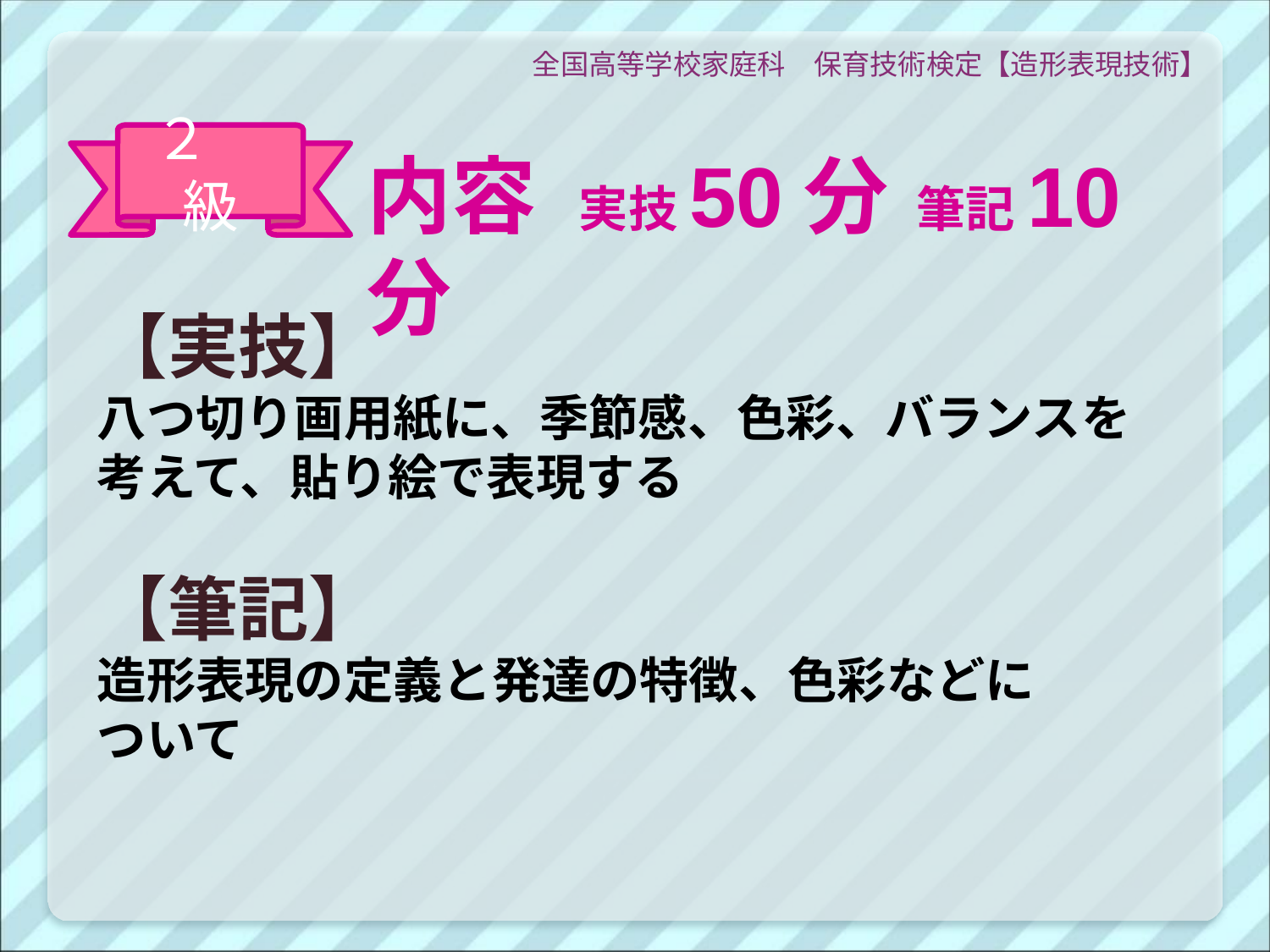

全国高等学校家庭科　保育技術検定【造形表現技術】
２　級
# 内容　実技50分　筆記10分

【実技】
八つ切り画用紙に、季節感、色彩、バランスを考えて、貼り絵で表現する

【筆記】
造形表現の定義と発達の特徴、色彩などに
ついて